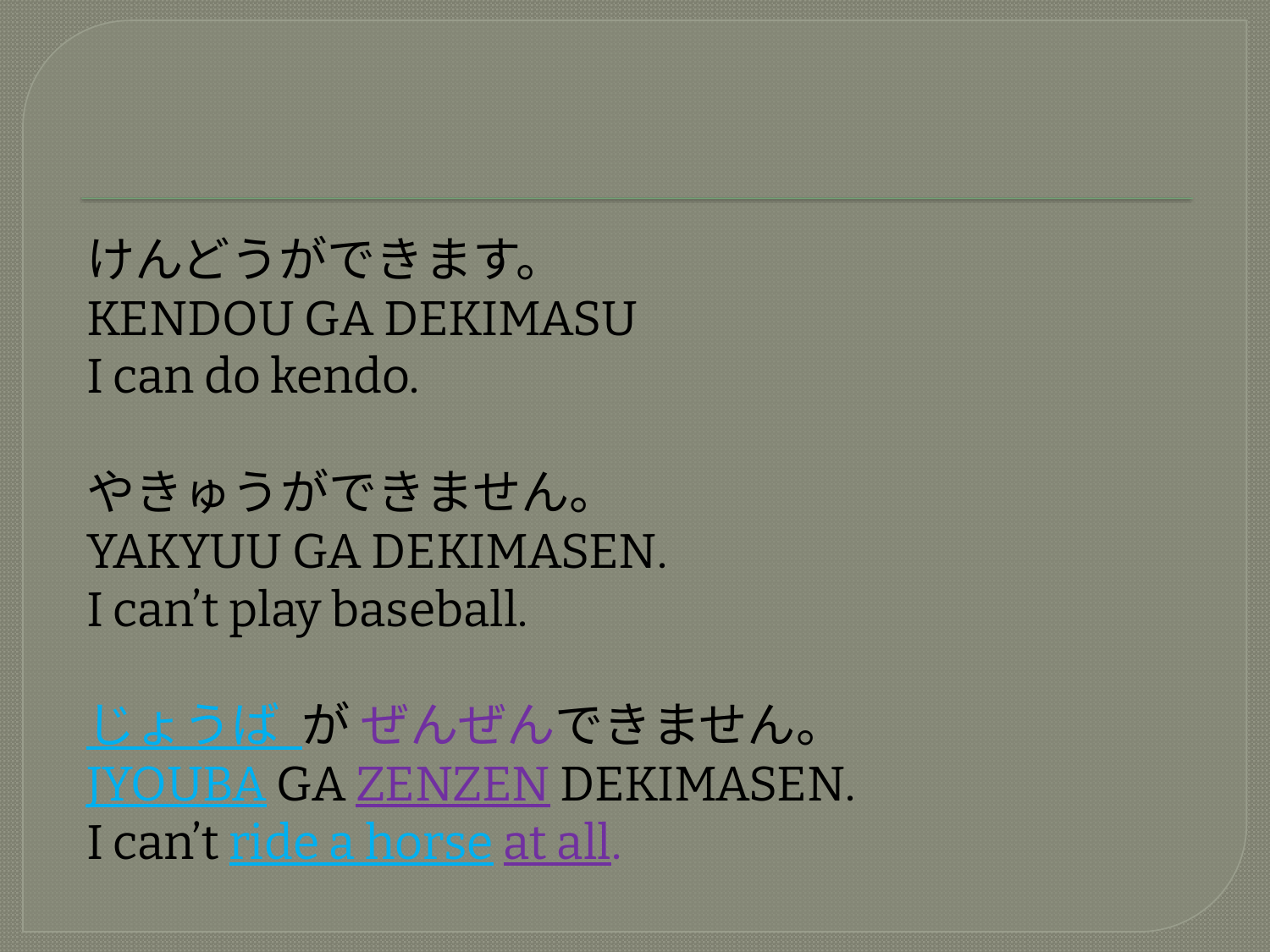

けんどうができます。
KENDOU GA DEKIMASU
I can do kendo.
やきゅうができません。
YAKYUU GA DEKIMASEN.
I can’t play baseball.
じょうば  が ぜんぜんできません。
JYOUBA GA ZENZEN DEKIMASEN.
I can’t ride a horse at all.